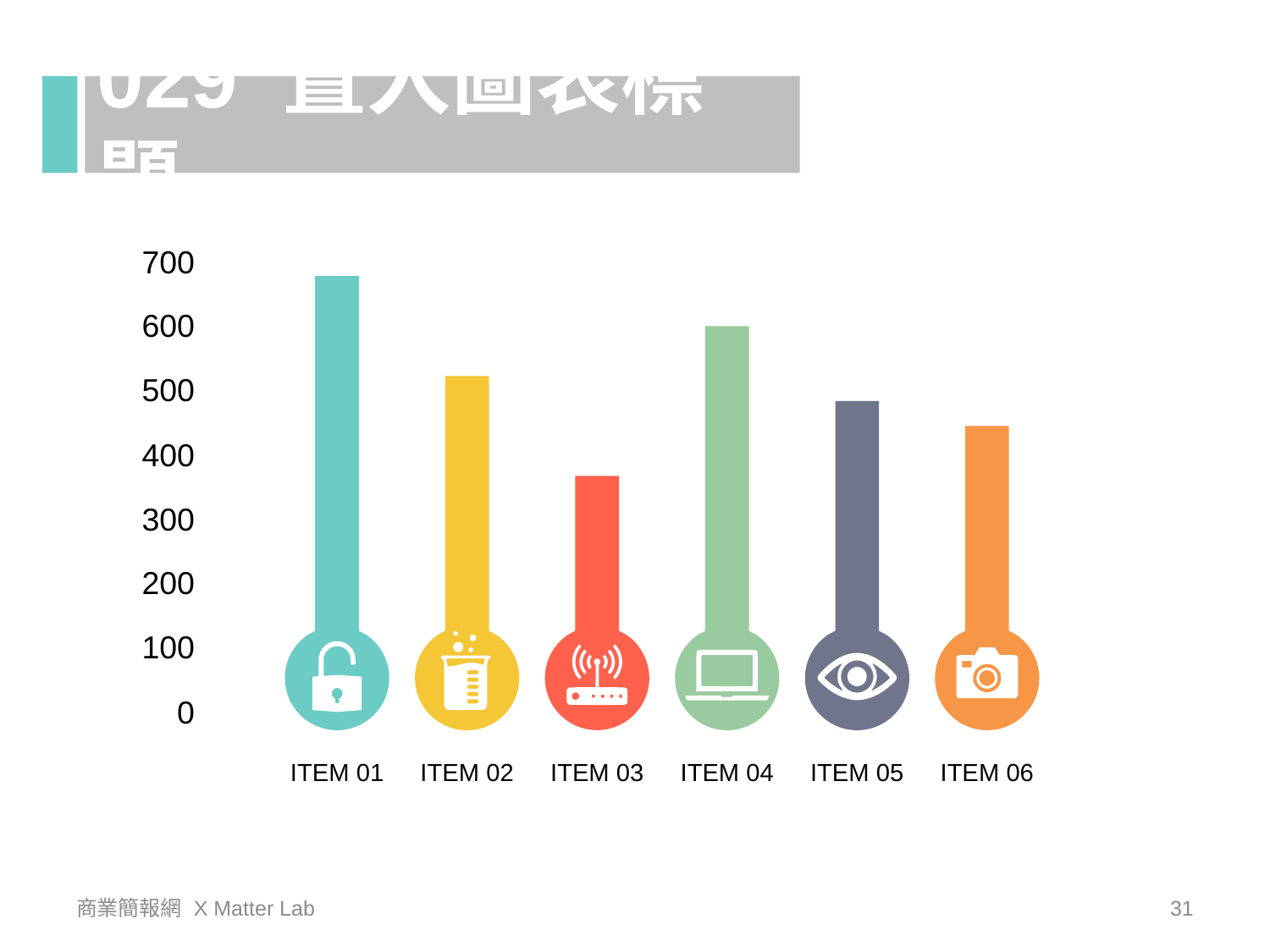

029 置入圖表標題
700

600

500

400

300
200
100

0
ITEM 01
ITEM 02
ITEM 03
ITEM 04
ITEM 05
ITEM 06
商業簡報網 X Matter Lab
31